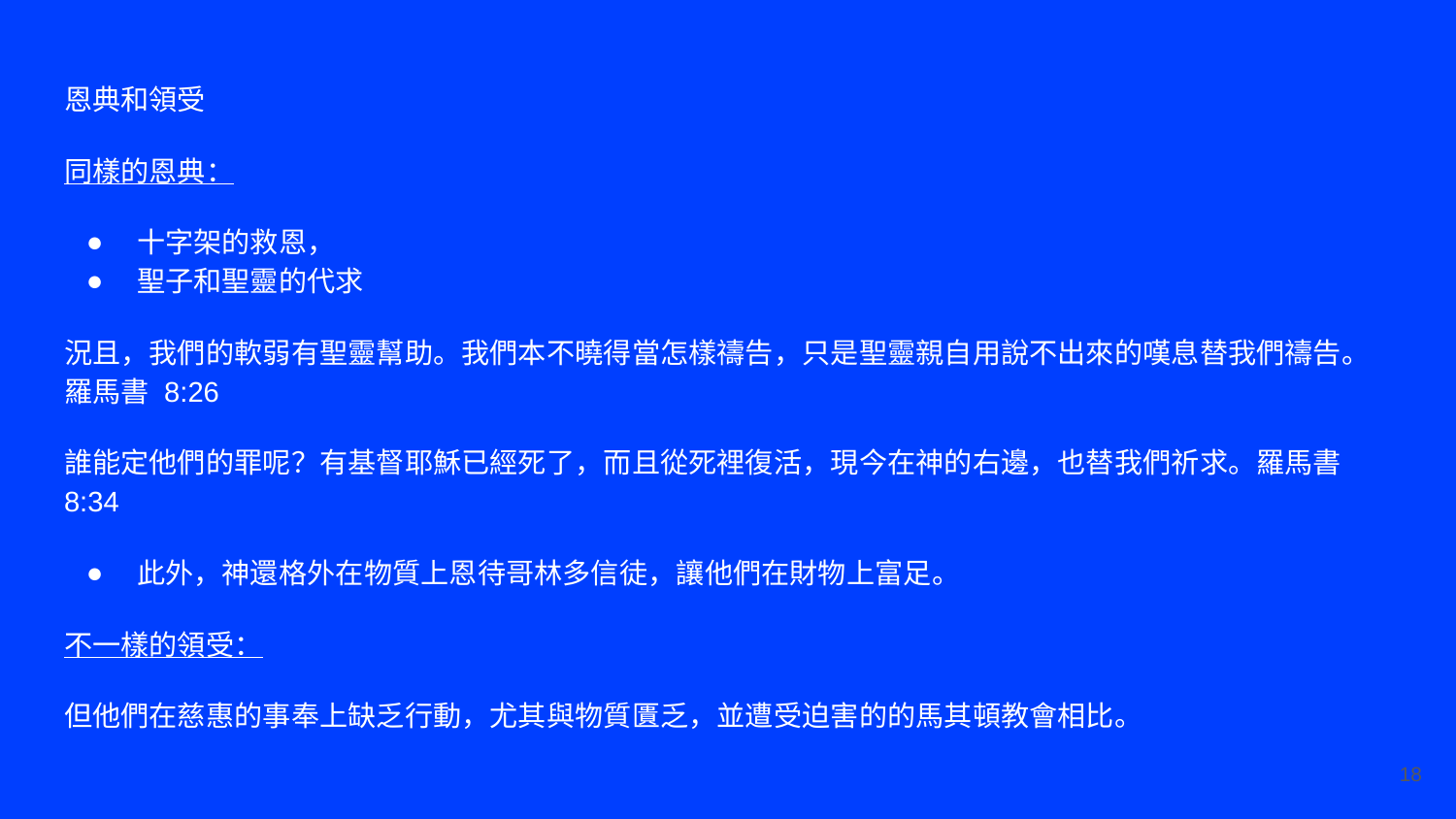

恩典和領受
同樣的恩典：
十字架的救恩，
聖子和聖靈的代求
況且，我們的軟弱有聖靈幫助。我們本不曉得當怎樣禱告，只是聖靈親自用說不出來的嘆息替我們禱告。羅馬書 8:26
誰能定他們的罪呢？有基督耶穌已經死了，而且從死裡復活，現今在神的右邊，也替我們祈求。羅馬書 8:34
此外，神還格外在物質上恩待哥林多信徒，讓他們在財物上富足。
不一樣的領受：
但他們在慈惠的事奉上缺乏行動，尤其與物質匱乏，並遭受迫害的的馬其頓教會相比。
18